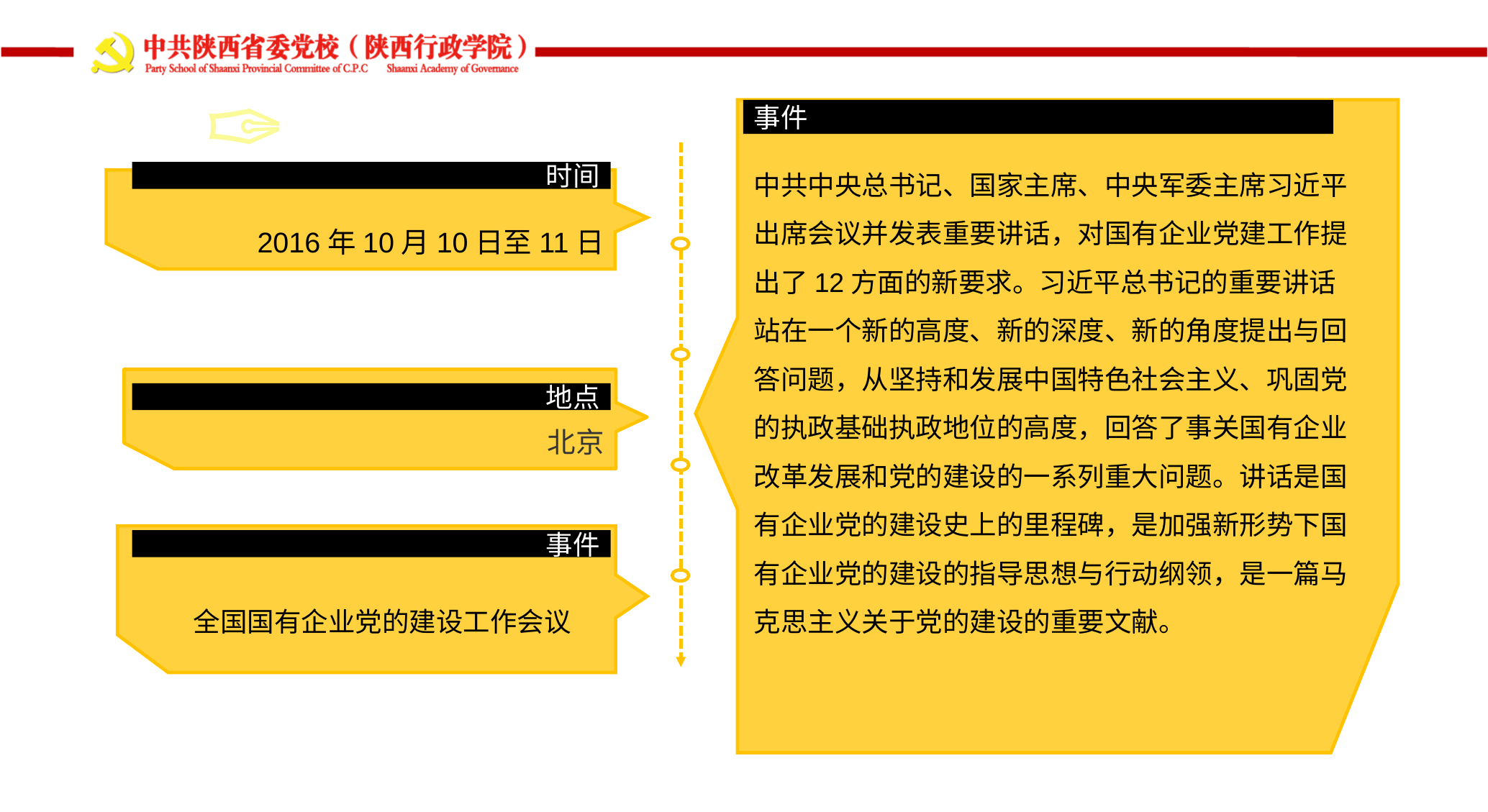

✑

事件
中共中央总书记、国家主席、中央军委主席习近平出席会议并发表重要讲话，对国有企业党建工作提出了12方面的新要求。习近平总书记的重要讲话站在一个新的高度、新的深度、新的角度提出与回答问题，从坚持和发展中国特色社会主义、巩固党的执政基础执政地位的高度，回答了事关国有企业改革发展和党的建设的一系列重大问题。讲话是国有企业党的建设史上的里程碑，是加强新形势下国有企业党的建设的指导思想与行动纲领，是一篇马克思主义关于党的建设的重要文献。
时间
2016年10月10日至11日

北京
地点

全国国有企业党的建设工作会议
事件